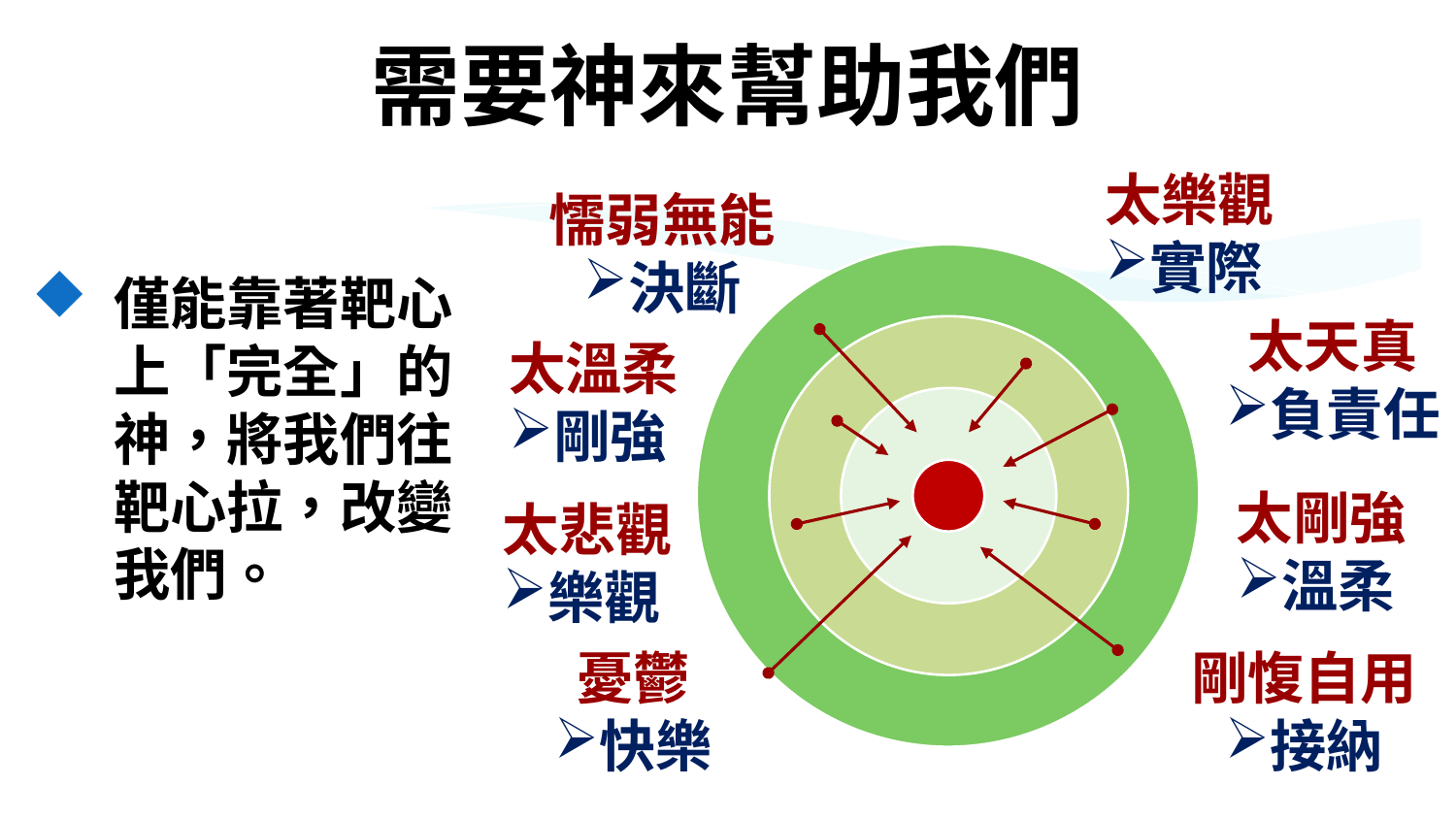

# 需要神來幫助我們

太樂觀
實際
懦弱無能
決斷
僅能靠著靶心上「完全」的神，將我們往靶心拉，改變我們。
太天真
負責任
太溫柔
剛強
太剛強
溫柔
太悲觀
樂觀
憂鬱
快樂
剛愎自用
接納